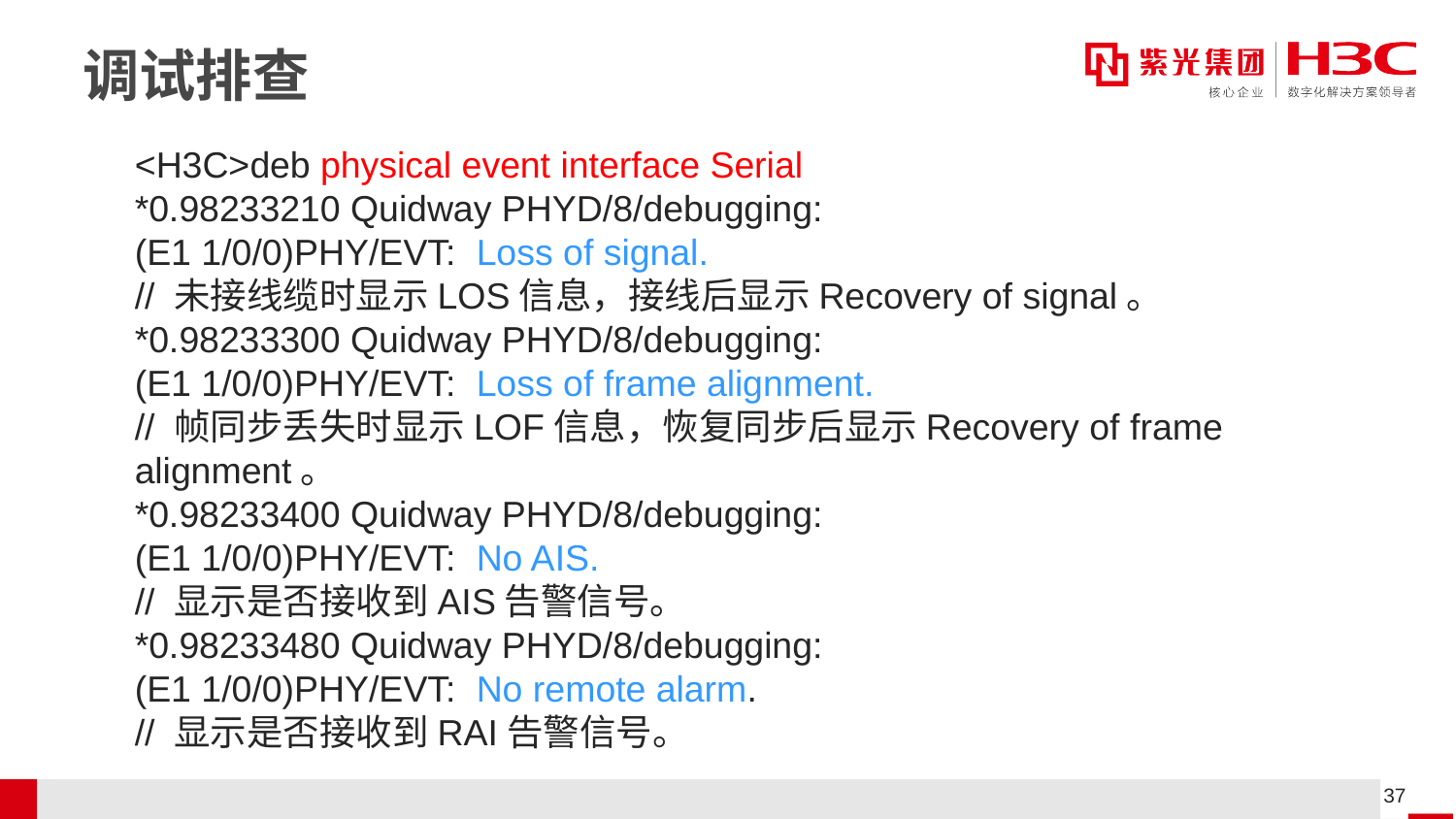

# 调试排查
<H3C>deb physical event interface Serial
*0.98233210 Quidway PHYD/8/debugging:
(E1 1/0/0)PHY/EVT:  Loss of signal.
// 未接线缆时显示LOS信息，接线后显示Recovery of signal。
*0.98233300 Quidway PHYD/8/debugging:
(E1 1/0/0)PHY/EVT:  Loss of frame alignment.
// 帧同步丢失时显示LOF信息，恢复同步后显示Recovery of frame alignment。
*0.98233400 Quidway PHYD/8/debugging:
(E1 1/0/0)PHY/EVT:  No AIS.
// 显示是否接收到AIS告警信号。
*0.98233480 Quidway PHYD/8/debugging:
(E1 1/0/0)PHY/EVT:  No remote alarm.
// 显示是否接收到RAI告警信号。